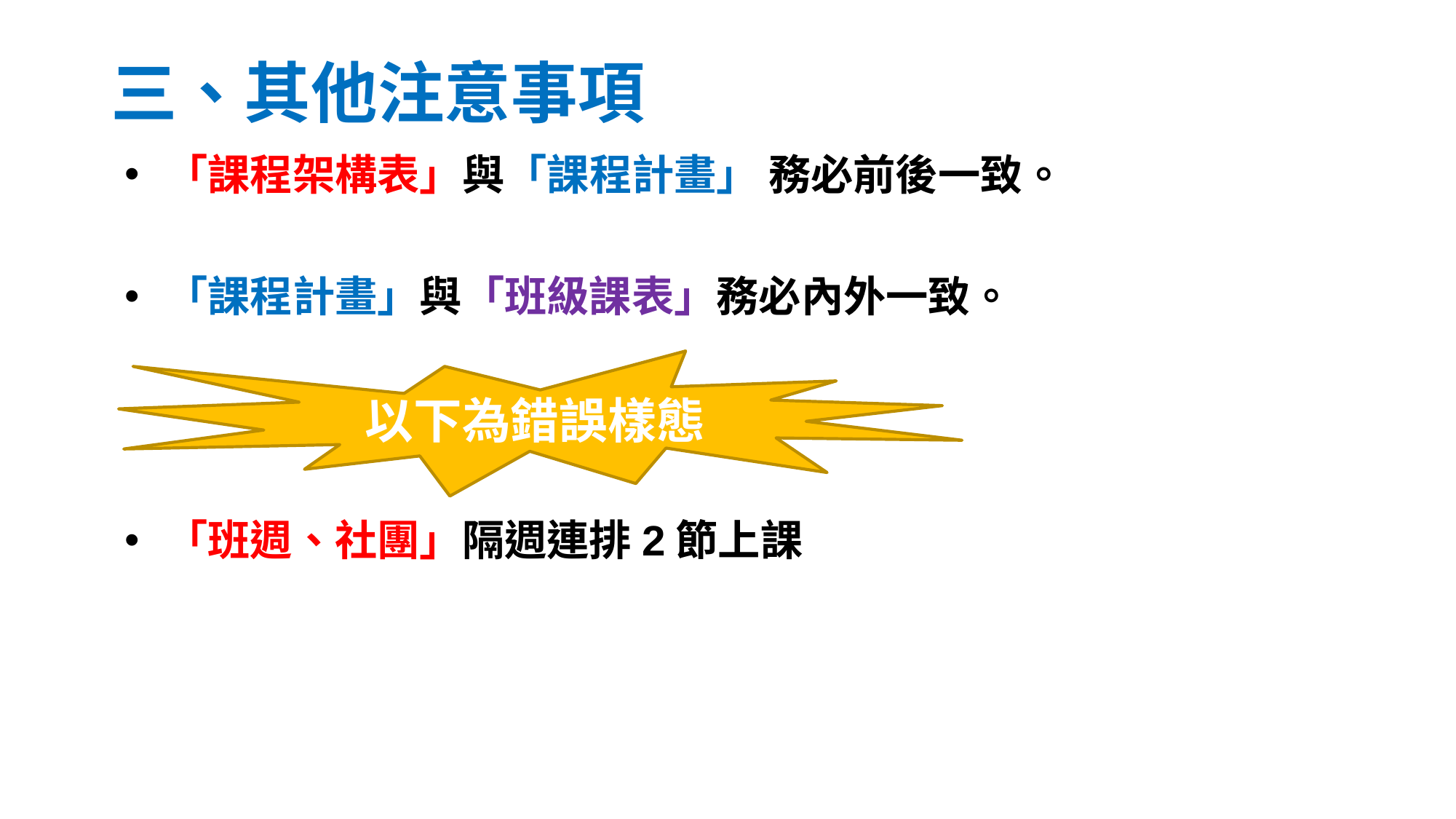

# 三、其他注意事項
「課程架構表」與「課程計畫」 務必前後一致。

「課程計畫」與「班級課表」務必內外一致。

「班週、社團」隔週連排2節上課

以下為錯誤樣態